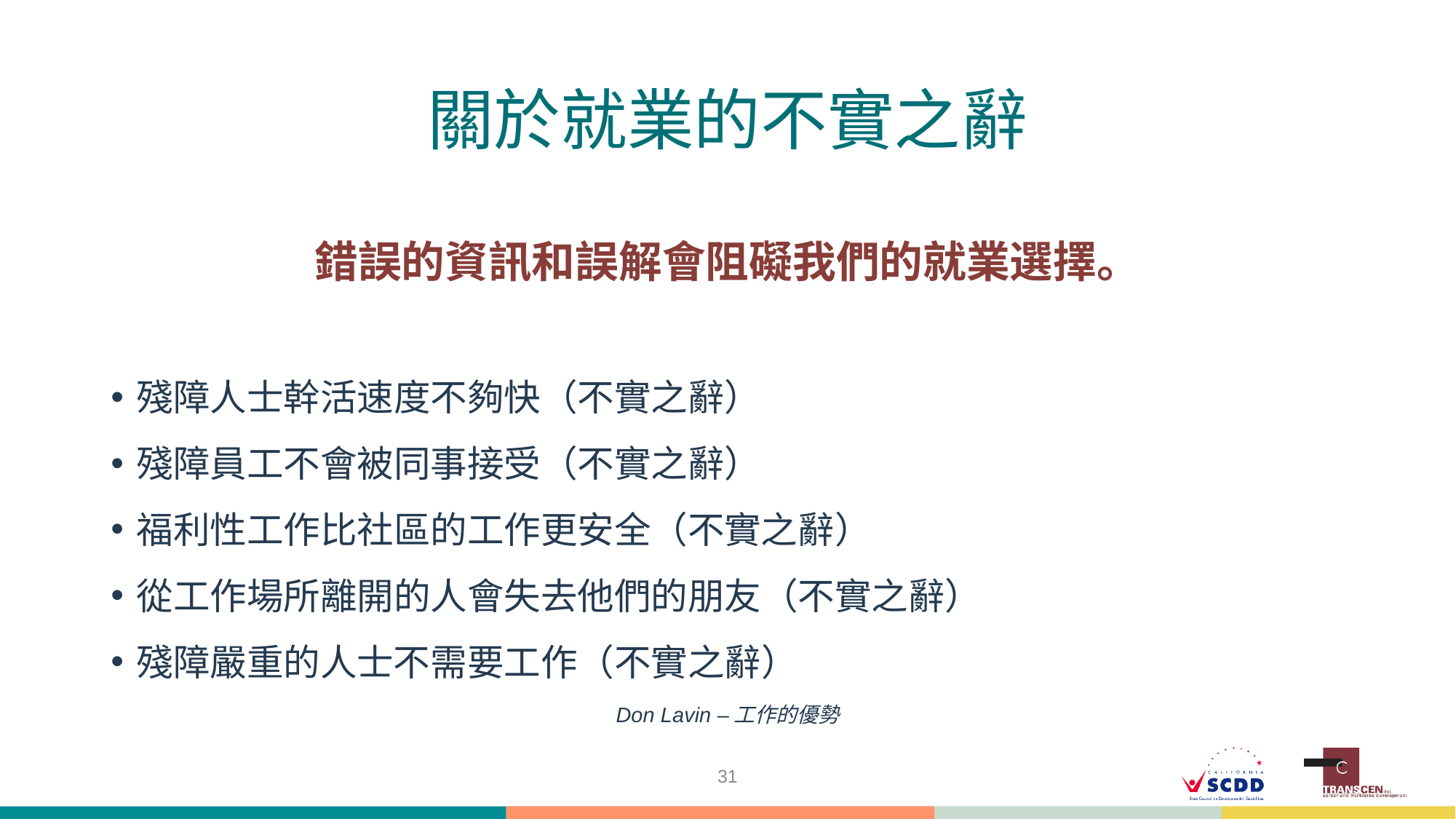

# 關於就業的不實之辭
錯誤的資訊和誤解會阻礙我們的就業選擇。

殘障人士幹活速度不夠快（不實之辭）
殘障員工不會被同事接受（不實之辭）
福利性工作比社區的工作更安全（不實之辭）
從工作場所離開的人會失去他們的朋友（不實之辭）
殘障嚴重的人士不需要工作（不實之辭）
Don Lavin –工作的優勢
31